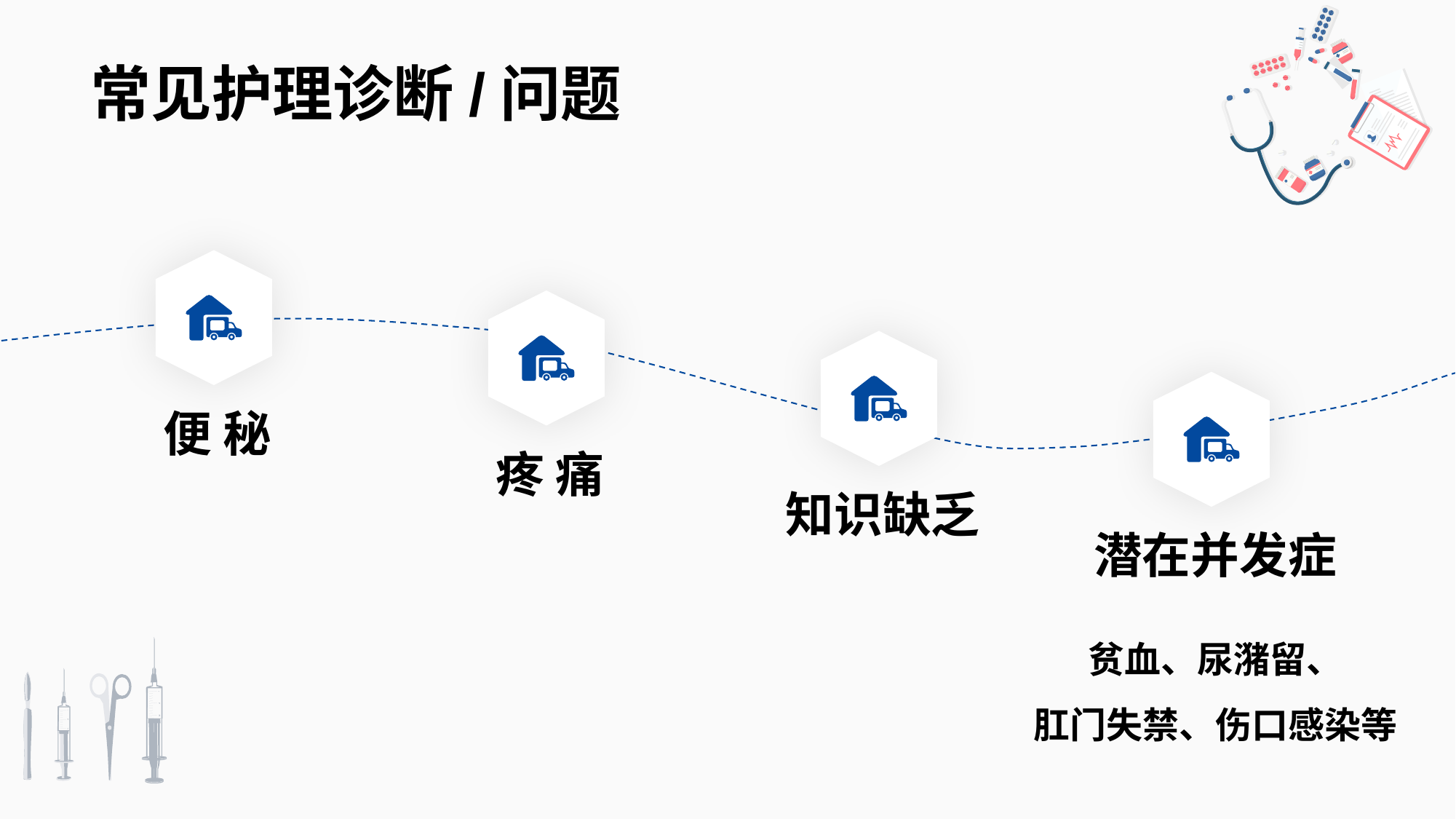

常见护理诊断/问题

便 秘

疼 痛

知识缺乏

潜在并发症
贫血、尿潴留、
肛门失禁、伤口感染等